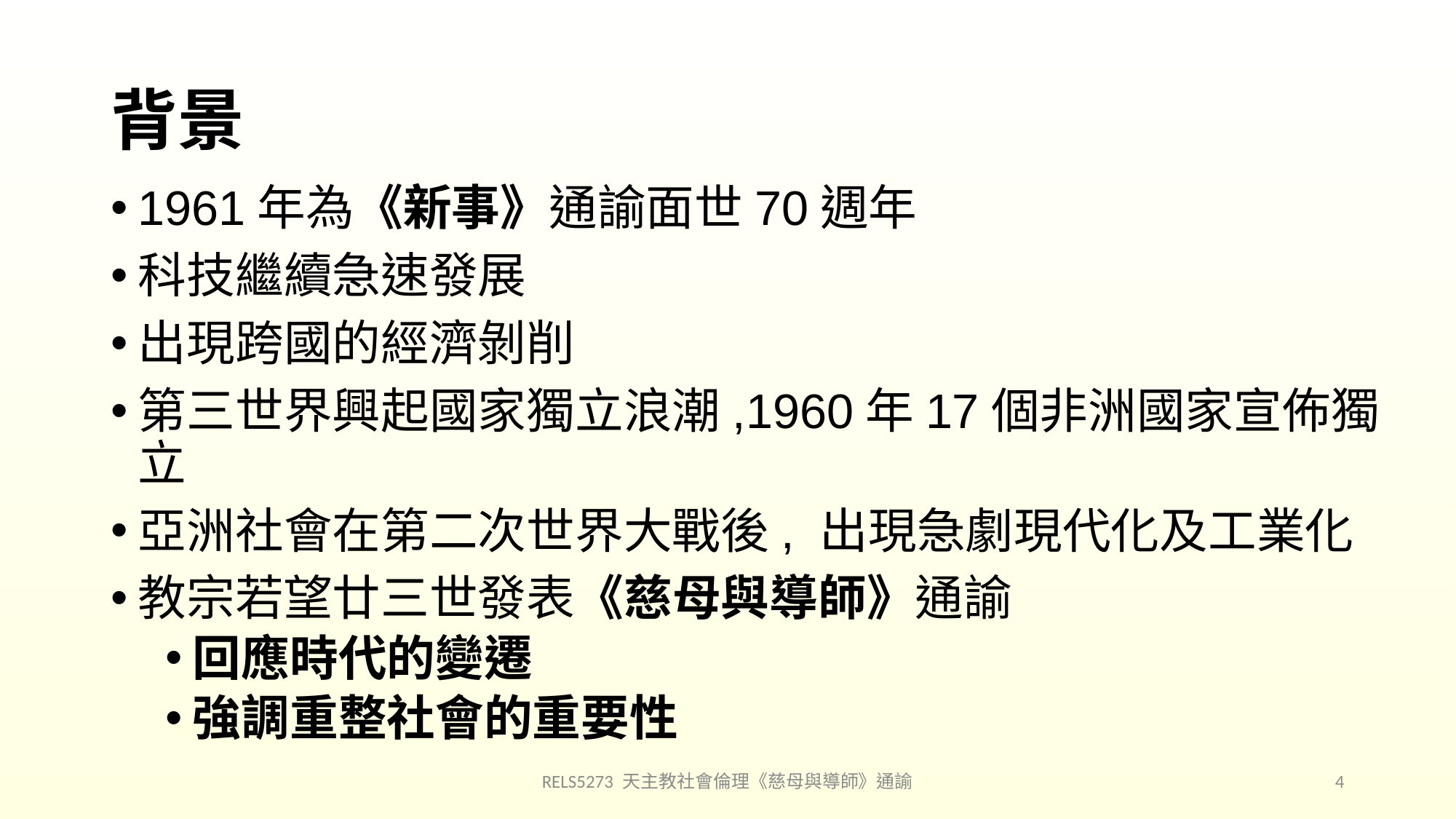

# 背景
1961年為《新事》通諭面世70週年
科技繼續急速發展
出現跨國的經濟剝削
第三世界興起國家獨立浪潮,1960年17個非洲國家宣佈獨立
亞洲社會在第二次世界大戰後, 出現急劇現代化及工業化
教宗若望廿三世發表《慈母與導師》通諭
回應時代的變遷
強調重整社會的重要性
RELS5273 天主教社會倫理《慈母與導師》通諭
4